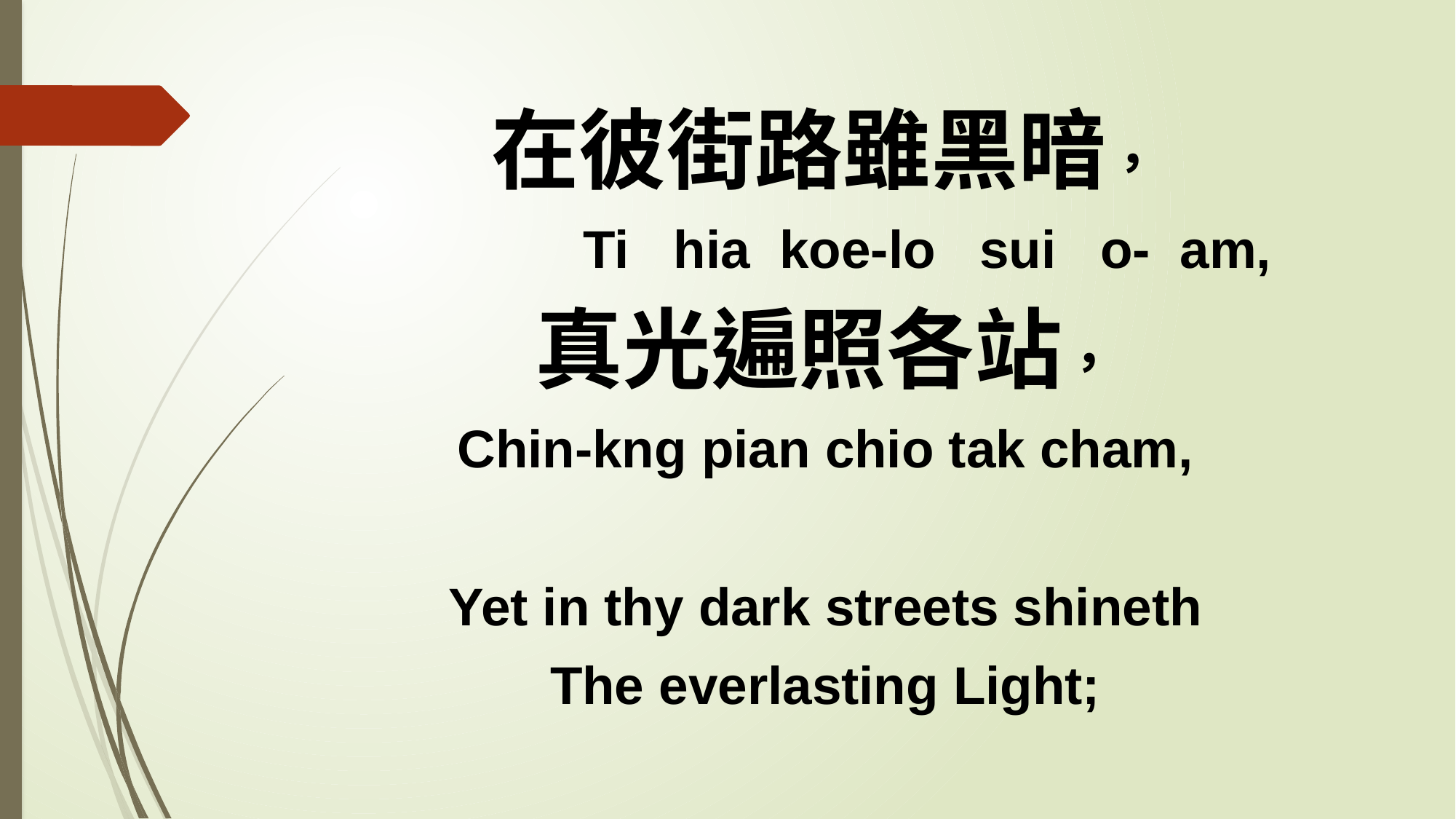

在彼街路雖黑暗，
                    Ti   hia  koe-lo   sui   o-  am,
真光遍照各站，
Chin-kng pian chio tak cham,

Yet in thy dark streets shineth
The everlasting Light;